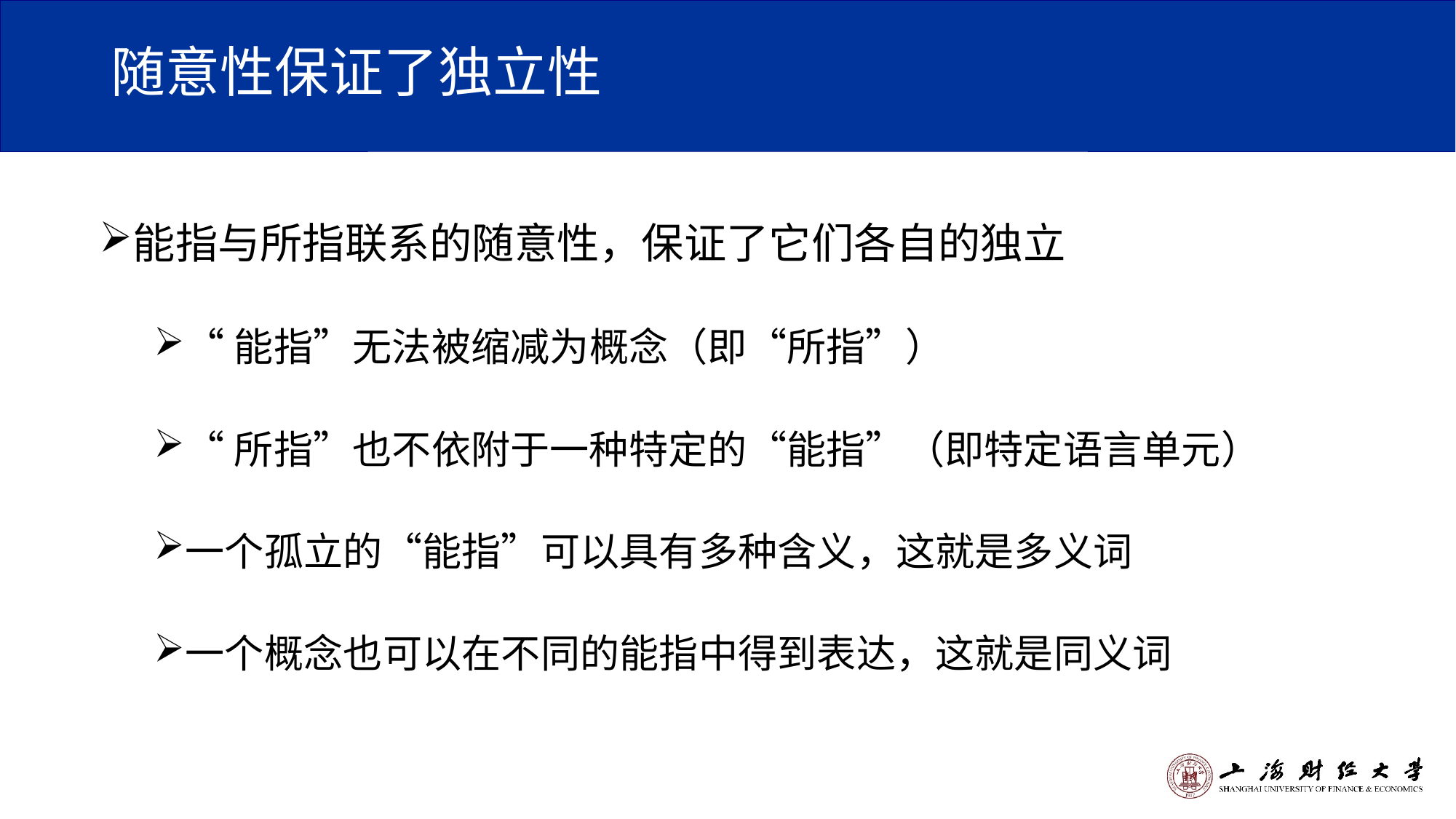

# 随意性保证了独立性
能指与所指联系的随意性，保证了它们各自的独立
“能指”无法被缩减为概念（即“所指”）
“所指”也不依附于一种特定的“能指”（即特定语言单元）
一个孤立的“能指”可以具有多种含义，这就是多义词
一个概念也可以在不同的能指中得到表达，这就是同义词